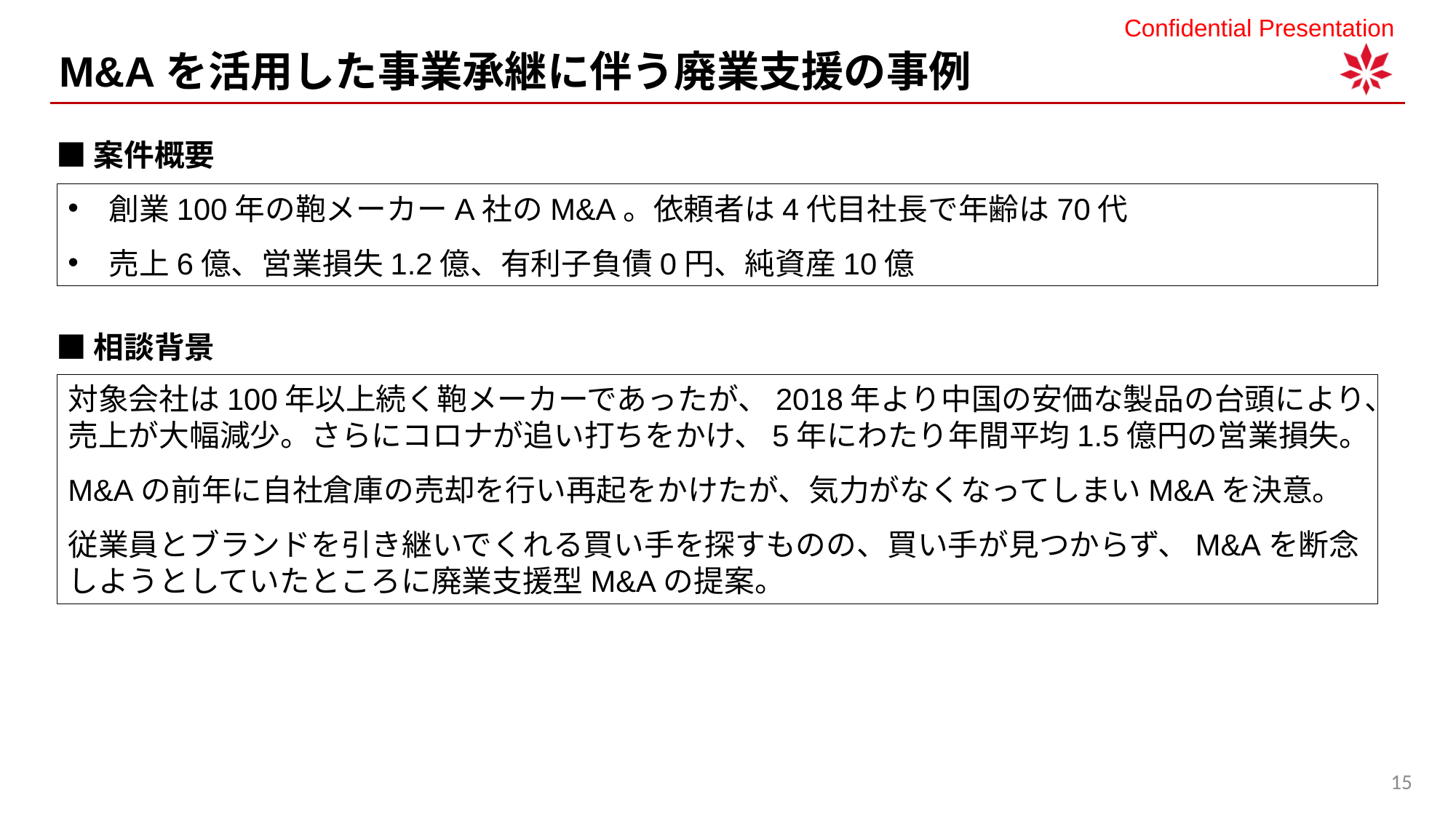

M&Aを活用した事業承継に伴う廃業支援の事例
■案件概要
創業100年の鞄メーカーA社のM&A。依頼者は4代目社長で年齢は70代
売上6億、営業損失1.2億、有利子負債0円、純資産10億
■相談背景
対象会社は100年以上続く鞄メーカーであったが、2018年より中国の安価な製品の台頭により、売上が大幅減少。さらにコロナが追い打ちをかけ、5年にわたり年間平均1.5億円の営業損失。
M&Aの前年に自社倉庫の売却を行い再起をかけたが、気力がなくなってしまいM&Aを決意。
従業員とブランドを引き継いでくれる買い手を探すものの、買い手が見つからず、M&Aを断念しようとしていたところに廃業支援型M&Aの提案。
15